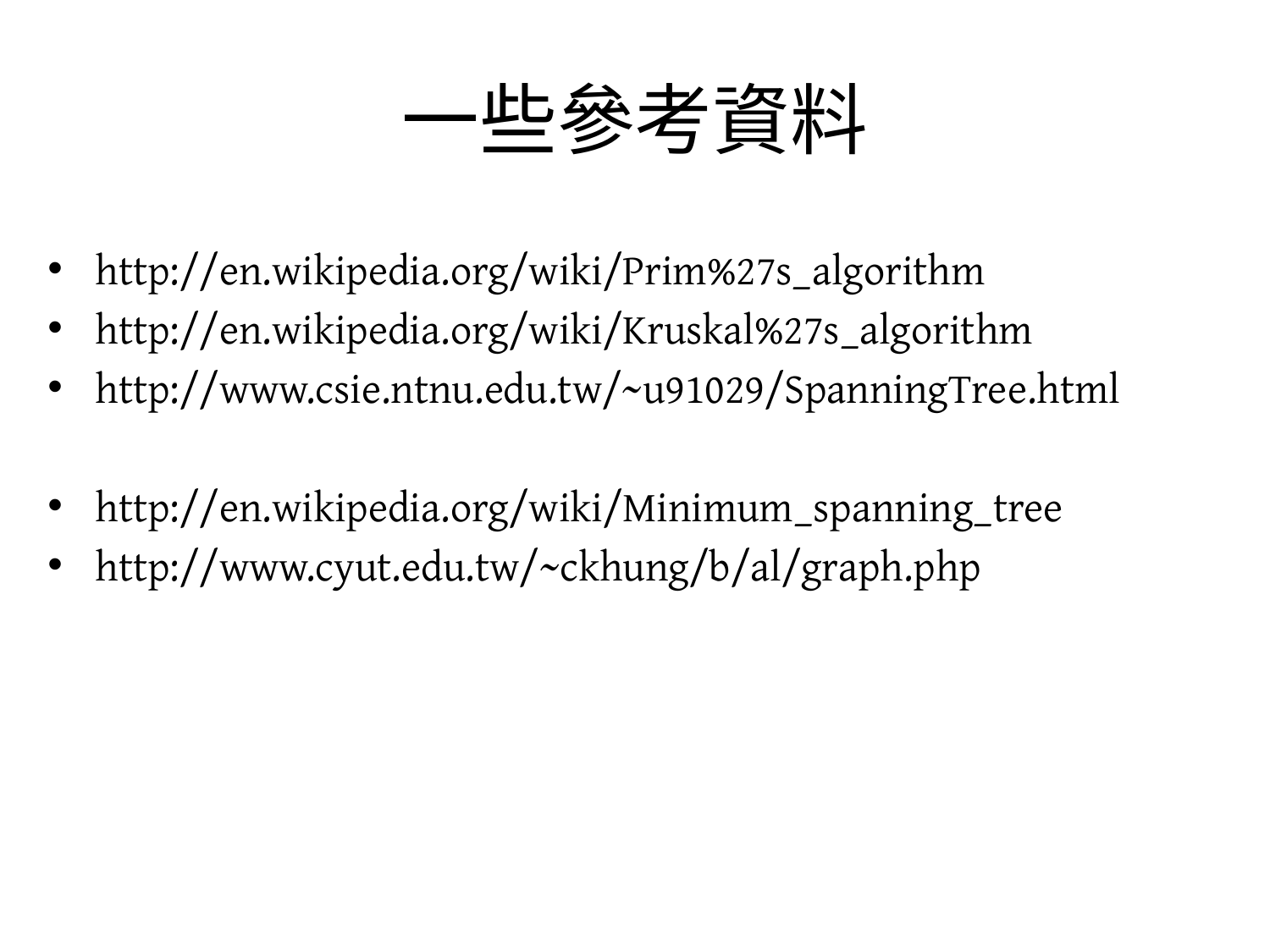

# 一些參考資料
http://en.wikipedia.org/wiki/Prim%27s_algorithm
http://en.wikipedia.org/wiki/Kruskal%27s_algorithm
http://www.csie.ntnu.edu.tw/~u91029/SpanningTree.html

http://en.wikipedia.org/wiki/Minimum_spanning_tree
http://www.cyut.edu.tw/~ckhung/b/al/graph.php